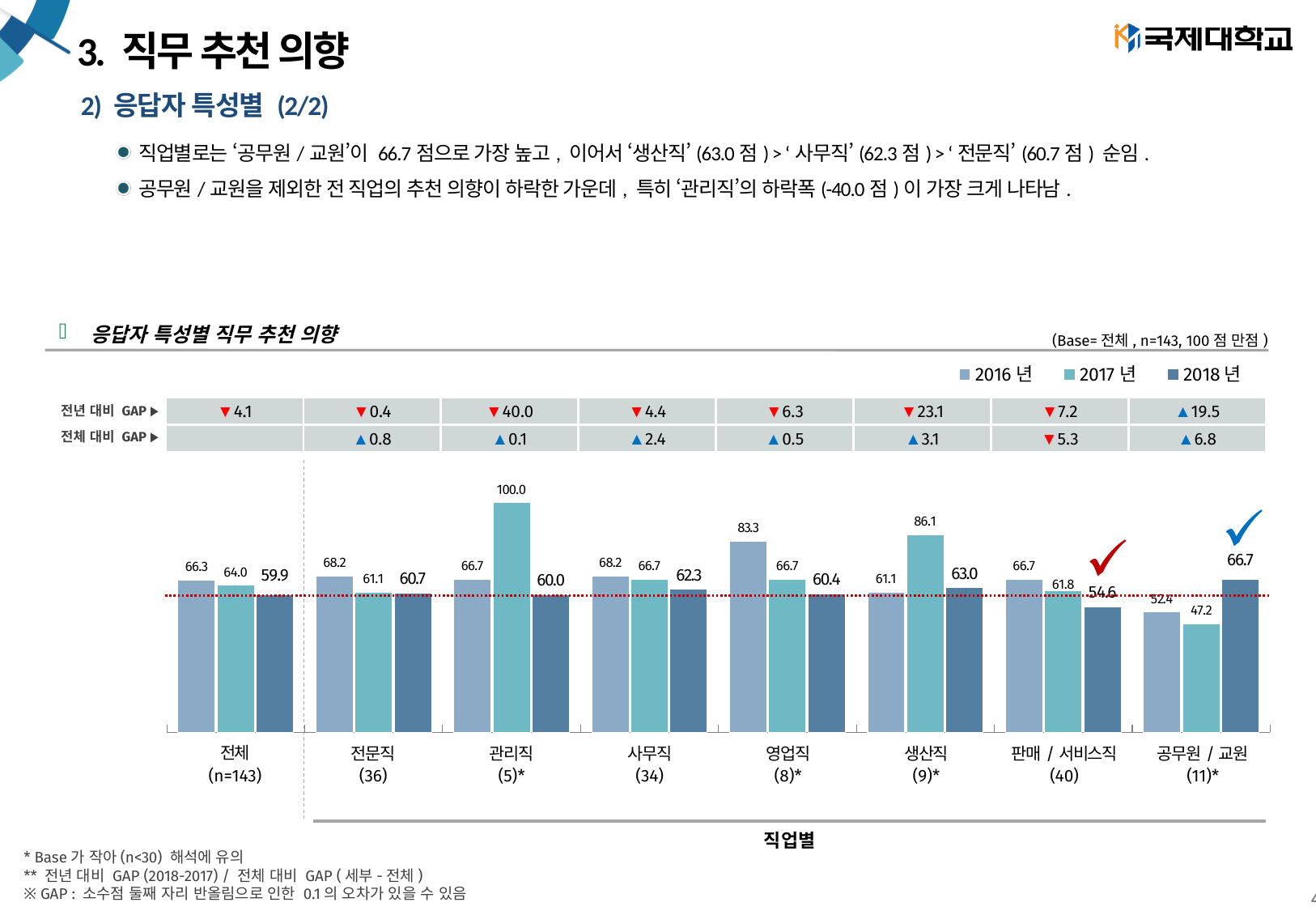

# 3. 직무 추천 의향
2) 응답자 특성별 (2/2)
직업별로는 ‘공무원/교원’이 66.7점으로 가장 높고, 이어서 ‘생산직’(63.0점) > ‘사무직’(62.3점) > ‘전문직’(60.7점) 순임.
공무원/교원을 제외한 전 직업의 추천 의향이 하락한 가운데, 특히 ‘관리직’의 하락폭(-40.0점)이 가장 크게 나타남.
응답자 특성별 직무 추천 의향
(Base=전체, n=143, 100점 만점)

### Chart

| Category | 2016년 | 2017년 | 2018년 |
|---|---|---|---|
| 전체 | 66.34615384615384 | 63.966666666666654 | 59.91118881118878 |
| 전문직 | 68.18181818181819 | 61.10666666666666 | 60.655555555555566 |
| 관리직 | 66.6667 | 100.0 | 60.0 |
| 사무직 | 68.18181818181819 | 66.67368421052633 | 62.25588235294117 |
| 영업직 | 83.3333 | 66.66666666666667 | 60.4125 |
| 생산직 | 61.1111 | 86.11666666666667 | 62.96666666666667 |
| 판매/서비스직 | 66.66666428571428 | 61.76470588235294 | 54.58750000000001 |
| 공무원/교원 | 52.38095714285715 | 47.225 | 66.68181818181819 |
| ▼4.1 | ▼0.4 | ▼40.0 | ▼4.4 | ▼6.3 | ▼23.1 | ▼7.2 | ▲19.5 |
| --- | --- | --- | --- | --- | --- | --- | --- |
|  | ▲0.8 | ▲0.1 | ▲2.4 | ▲0.5 | ▲3.1 | ▼5.3 | ▲6.8 |
전년 대비 GAP ▶
전체 대비 GAP ▶

| 전체 | 전문직 | 관리직 | 사무직 | 영업직 | 생산직 | 판매/서비스직 | 공무원/교원 |
| --- | --- | --- | --- | --- | --- | --- | --- |
| (n=143) | (36) | (5)\* | (34) | (8)\* | (9)\* | (40) | (11)\* |
| 직업별 |
| --- |
* Base가 작아(n<30) 해석에 유의
** 전년 대비 GAP (2018-2017) / 전체 대비 GAP (세부-전체)
※ GAP : 소수점 둘째 자리 반올림으로 인한 0.1의 오차가 있을 수 있음